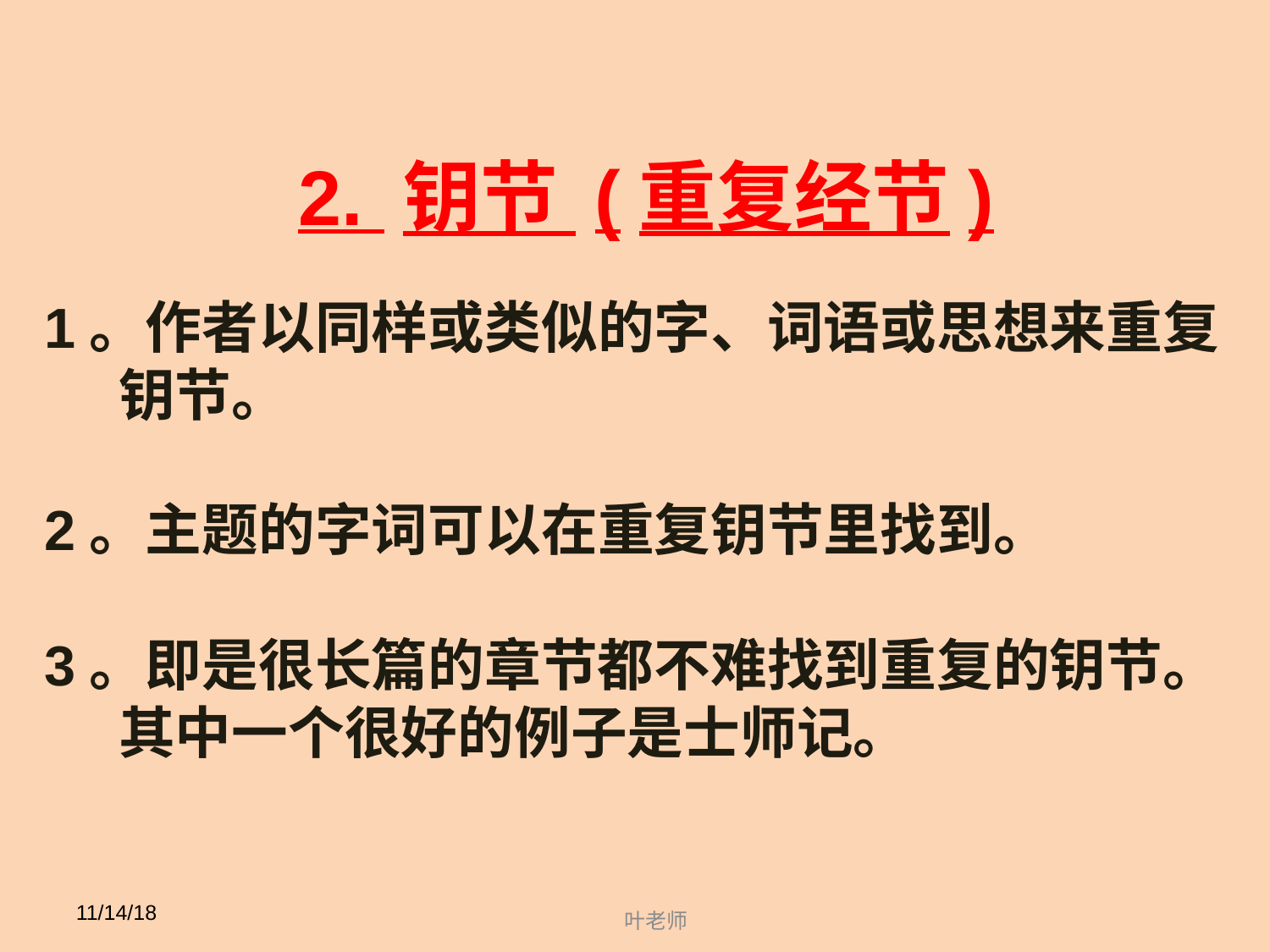

2. 钥节 (重复经节)

1。作者以同样或类似的字、词语或思想来重复钥节。

2。主题的字词可以在重复钥节里找到。

3。即是很长篇的章节都不难找到重复的钥节。其中一个很好的例子是士师记。

11/14/18

叶老师